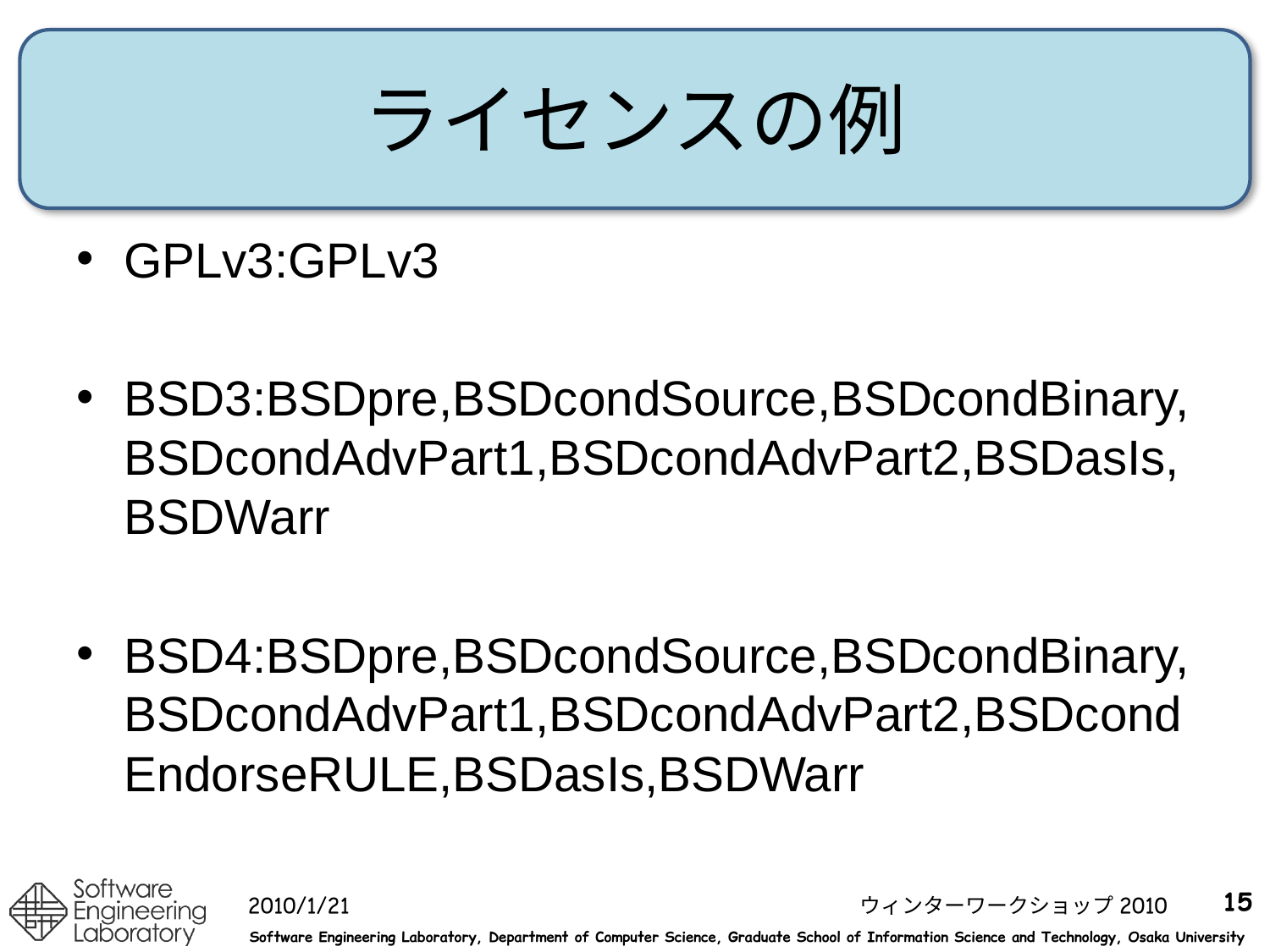

# ライセンスの例
GPLv3:GPLv3

BSD3:BSDpre,BSDcondSource,BSDcondBinary,BSDcondAdvPart1,BSDcondAdvPart2,BSDasIs,BSDWarr

BSD4:BSDpre,BSDcondSource,BSDcondBinary,BSDcondAdvPart1,BSDcondAdvPart2,BSDcondEndorseRULE,BSDasIs,BSDWarr
15
2010/1/21
ウィンターワークショップ2010